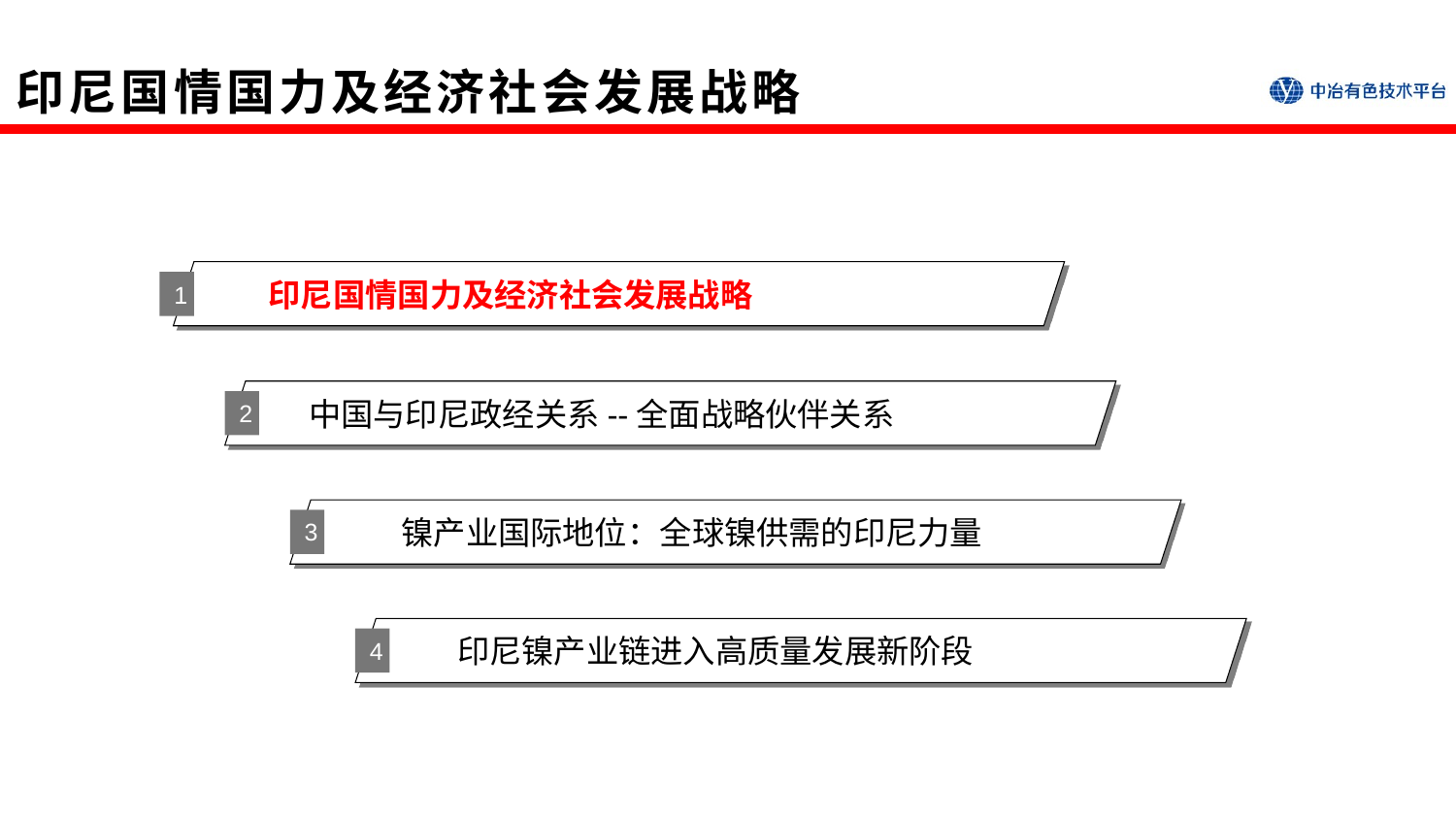

# 印尼国情国力及经济社会发展战略

印尼国情国力及经济社会发展战略
1

中国与印尼政经关系--全面战略伙伴关系
2

镍产业国际地位：全球镍供需的印尼力量
3

印尼镍产业链进入高质量发展新阶段
4